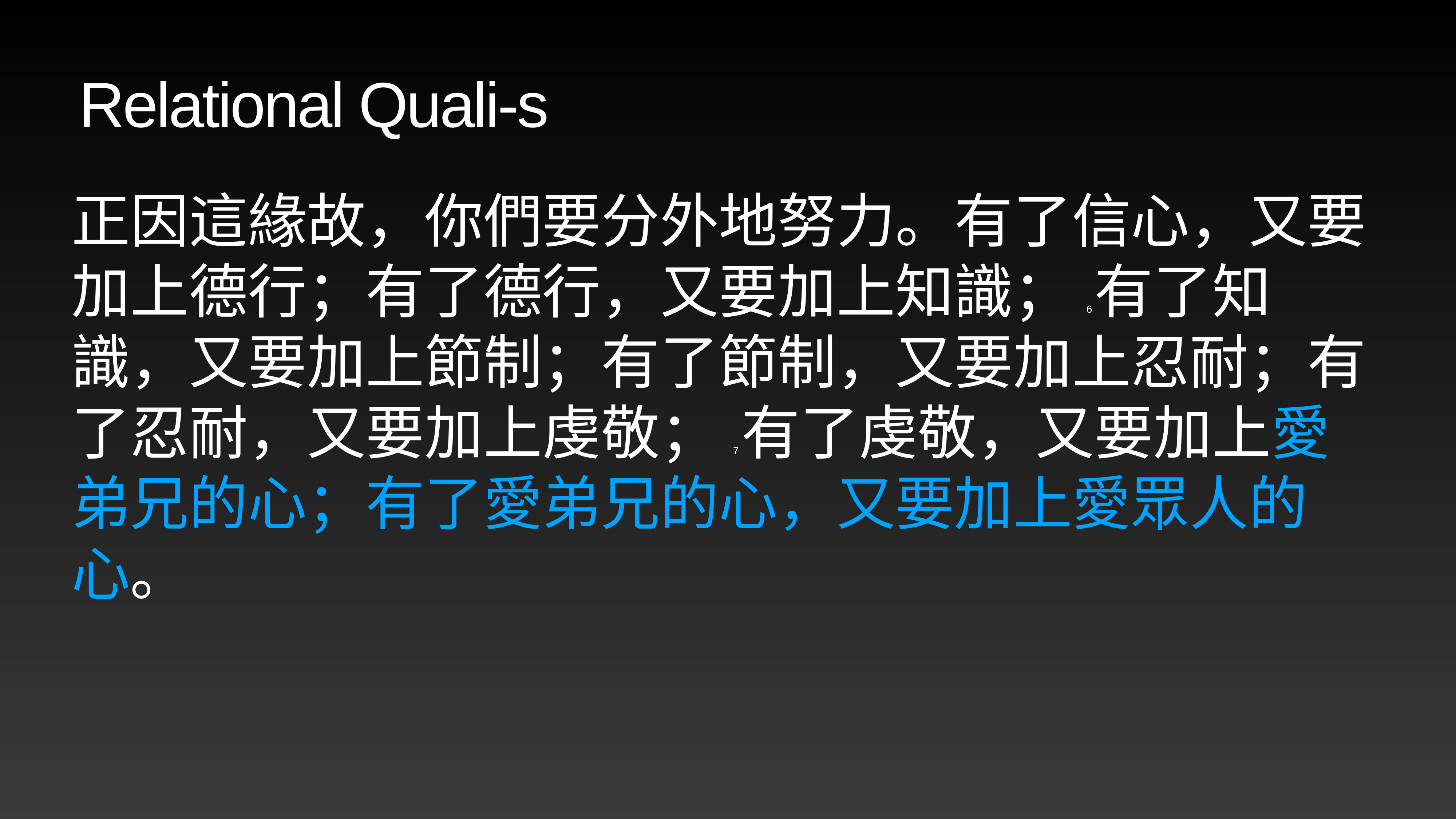

# Relational Quali-s
正因這緣故，你們要分外地努力。有了信心，又要加上德行；有了德行，又要加上知識；6有了知識，又要加上節制；有了節制，又要加上忍耐；有了忍耐，又要加上虔敬；7有了虔敬，又要加上愛弟兄的心；有了愛弟兄的心，又要加上愛眾人的心。